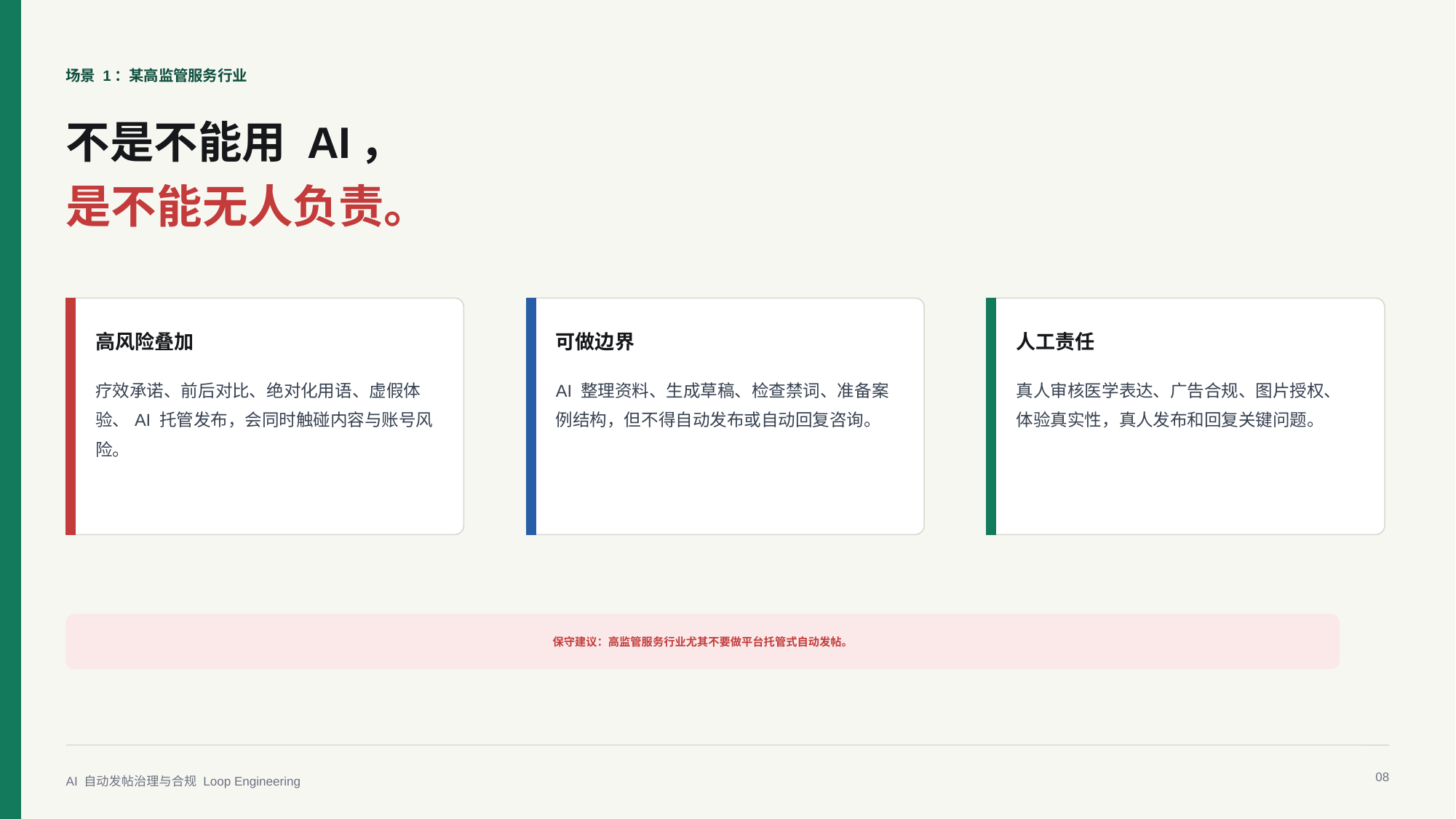

场景 1：某高监管服务行业
不是不能用 AI，
是不能无人负责。

高风险叠加
可做边界
人工责任
疗效承诺、前后对比、绝对化用语、虚假体验、AI 托管发布，会同时触碰内容与账号风险。
AI 整理资料、生成草稿、检查禁词、准备案例结构，但不得自动发布或自动回复咨询。
真人审核医学表达、广告合规、图片授权、体验真实性，真人发布和回复关键问题。

保守建议：高监管服务行业尤其不要做平台托管式自动发帖。

AI 自动发帖治理与合规 Loop Engineering
08